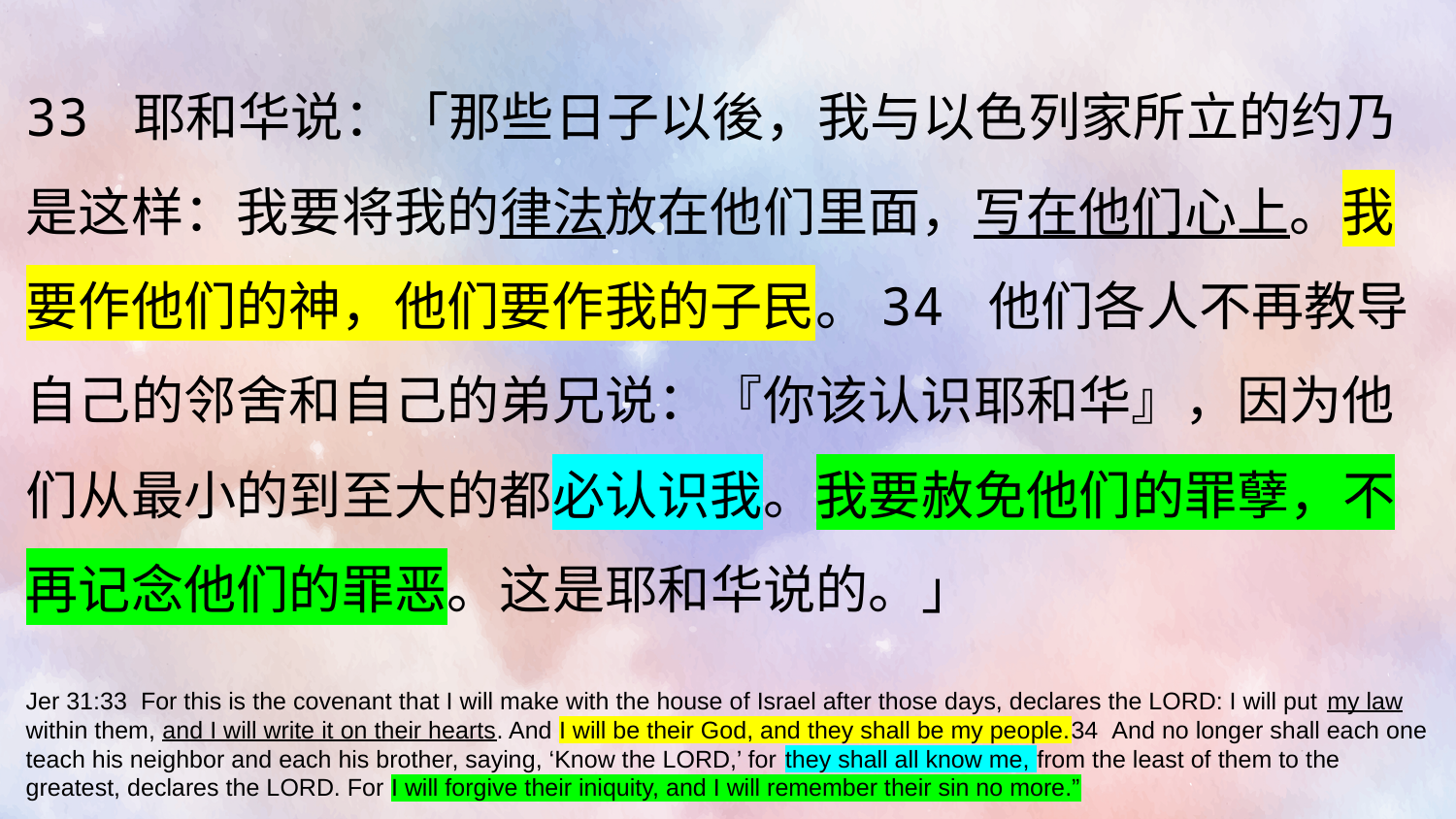

33 耶和华说：「那些日子以後，我与以色列家所立的约乃是这样：我要将我的律法放在他们里面，写在他们心上。我要作他们的神，他们要作我的子民。34 他们各人不再教导自己的邻舍和自己的弟兄说：『你该认识耶和华』，因为他们从最小的到至大的都必认识我。我要赦免他们的罪孽，不再记念他们的罪恶。这是耶和华说的。」
Jer 31:33  For this is the covenant that I will make with the house of Israel after those days, declares the LORD: I will put my law within them, and I will write it on their hearts. And I will be their God, and they shall be my people.34  And no longer shall each one teach his neighbor and each his brother, saying, ‘Know the LORD,’ for they shall all know me, from the least of them to the greatest, declares the LORD. For I will forgive their iniquity, and I will remember their sin no more.”